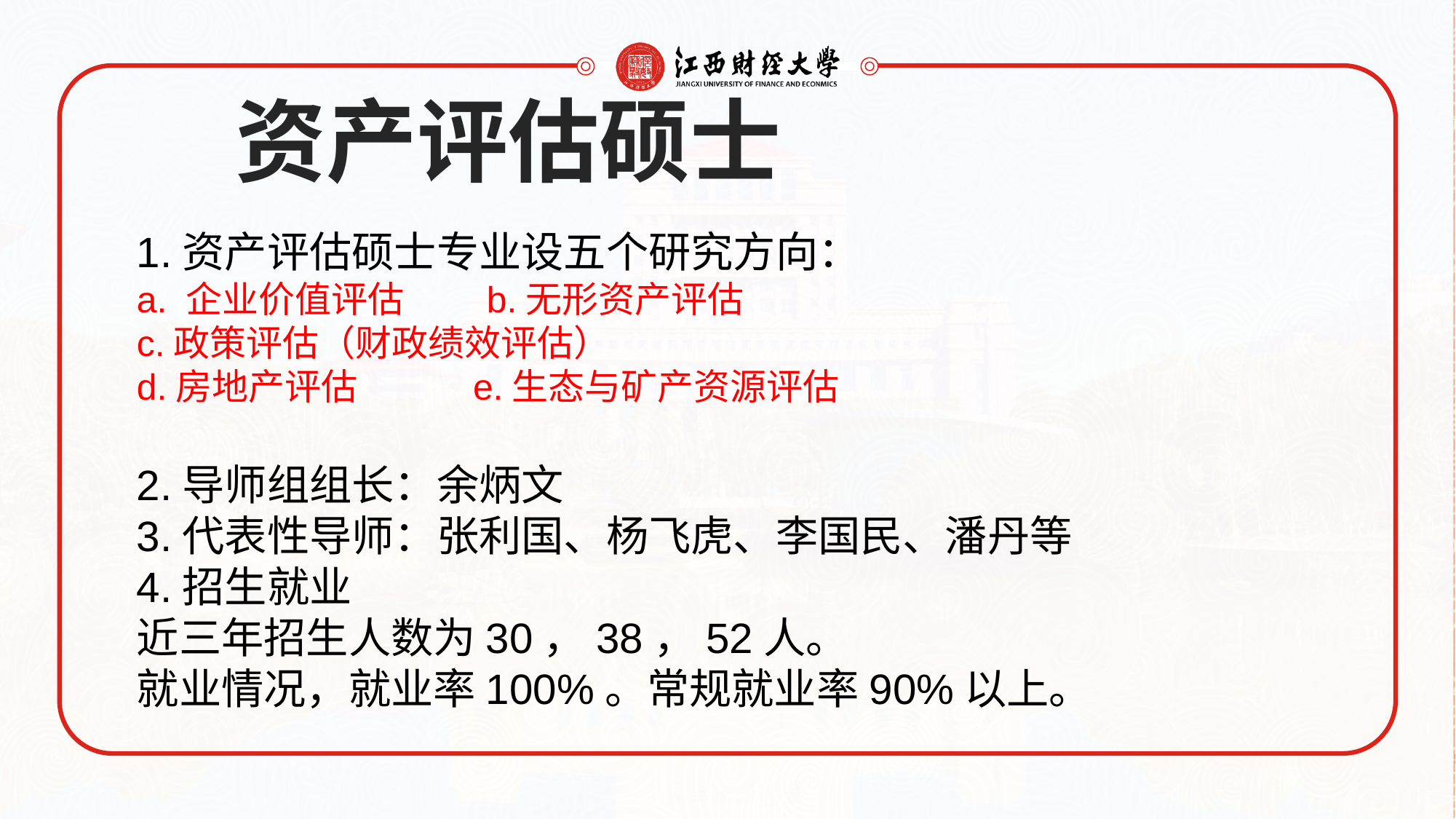

资产评估硕士

1.资产评估硕士专业设五个研究方向：
a. 企业价值评估         b.无形资产评估
c.政策评估（财政绩效评估）
d.房地产评估             e.生态与矿产资源评估

2.导师组组长：余炳文
3.代表性导师：张利国、杨飞虎、李国民、潘丹等
4.招生就业
近三年招生人数为30，38，52人。
就业情况，就业率100%。常规就业率90%以上。